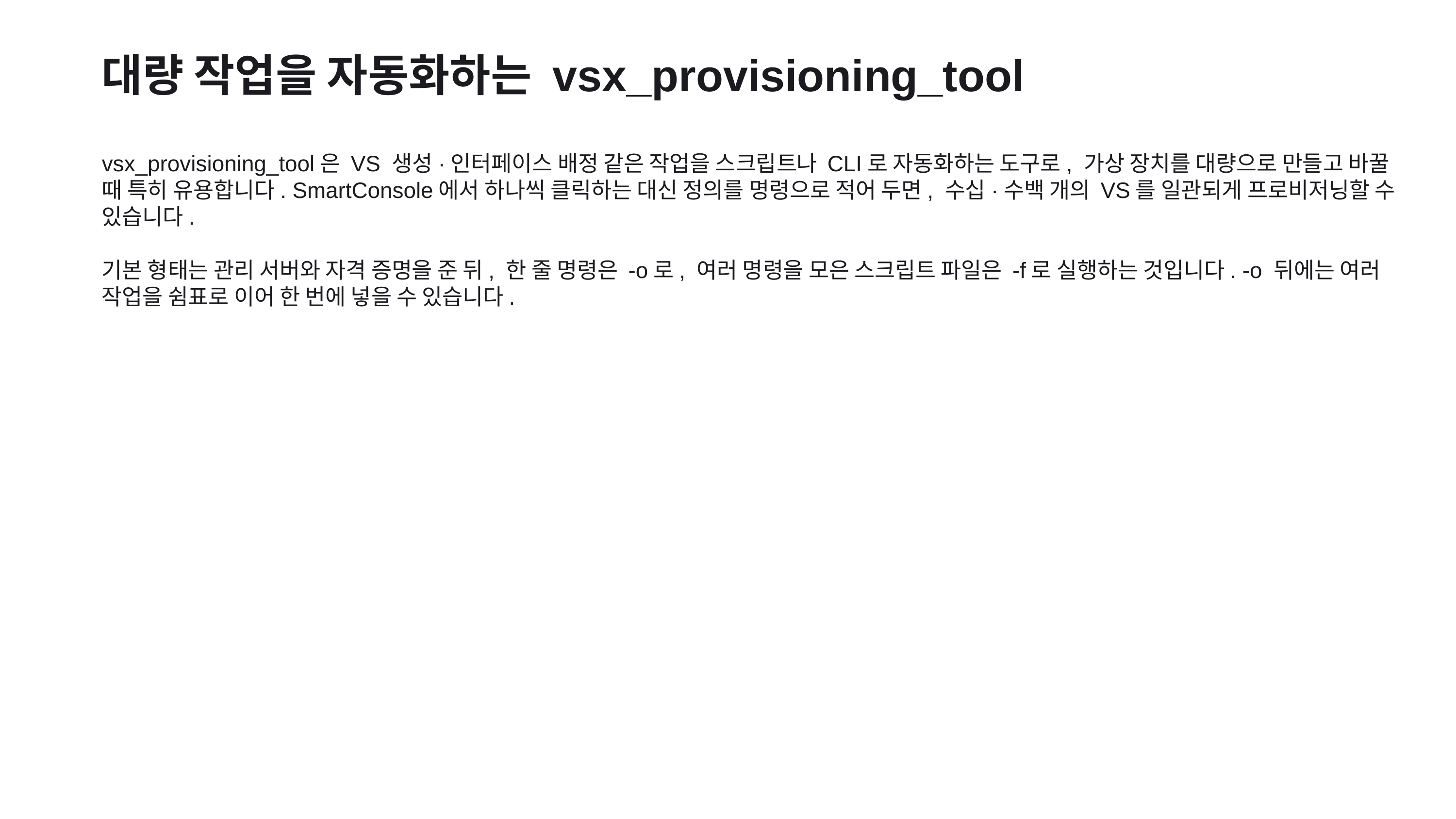

대량 작업을 자동화하는 vsx_provisioning_tool
vsx_provisioning_tool은 VS 생성·인터페이스 배정 같은 작업을 스크립트나 CLI로 자동화하는 도구로, 가상 장치를 대량으로 만들고 바꿀 때 특히 유용합니다. SmartConsole에서 하나씩 클릭하는 대신 정의를 명령으로 적어 두면, 수십·수백 개의 VS를 일관되게 프로비저닝할 수 있습니다.

기본 형태는 관리 서버와 자격 증명을 준 뒤, 한 줄 명령은 -o로, 여러 명령을 모은 스크립트 파일은 -f로 실행하는 것입니다. -o 뒤에는 여러 작업을 쉼표로 이어 한 번에 넣을 수 있습니다.